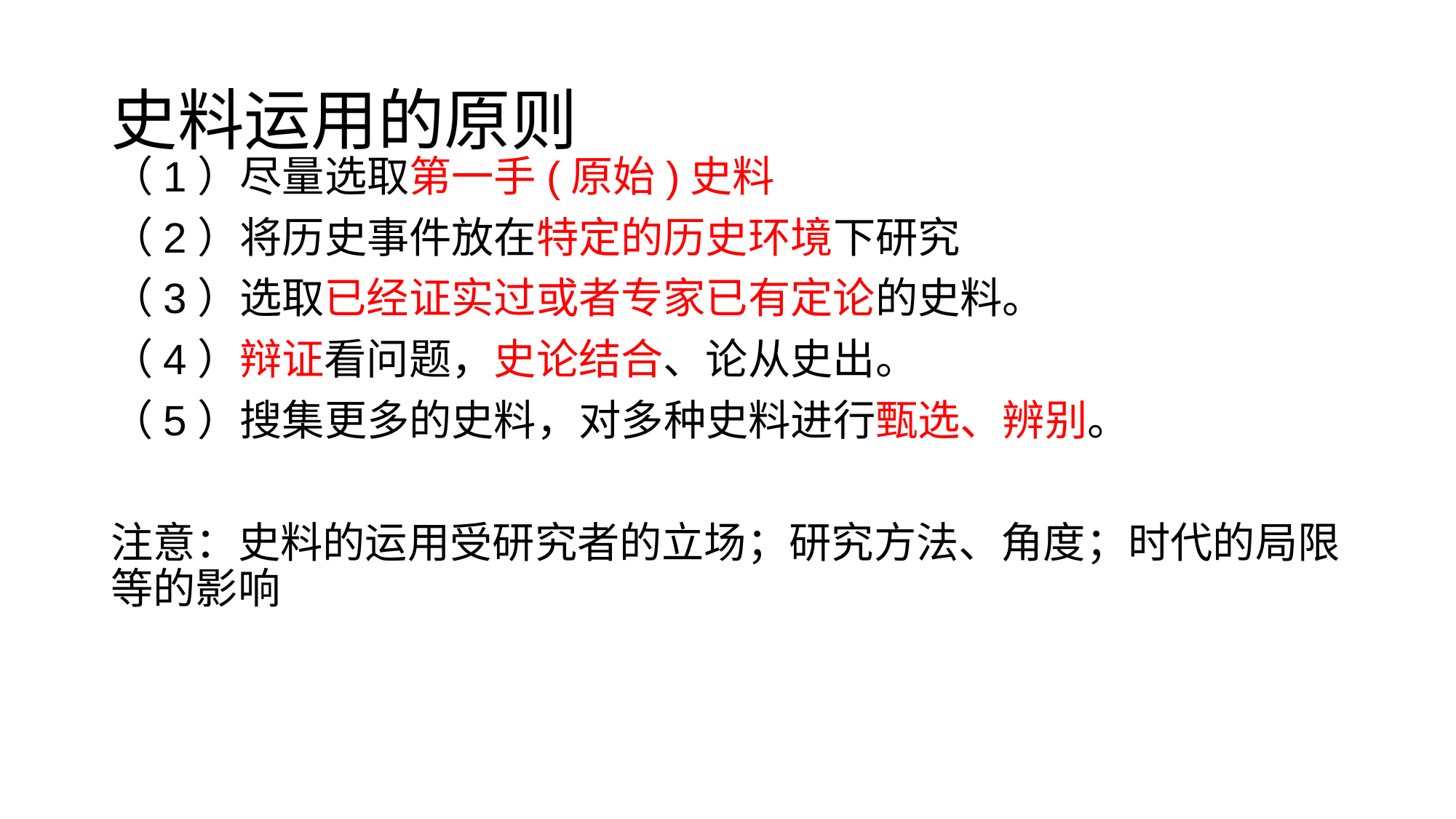

# 史料运用的原则
（1）尽量选取第一手(原始)史料
（2）将历史事件放在特定的历史环境下研究
（3）选取已经证实过或者专家已有定论的史料。
（4）辩证看问题，史论结合、论从史出。
（5）搜集更多的史料，对多种史料进行甄选、辨别。

注意：史料的运用受研究者的立场；研究方法、角度；时代的局限等的影响